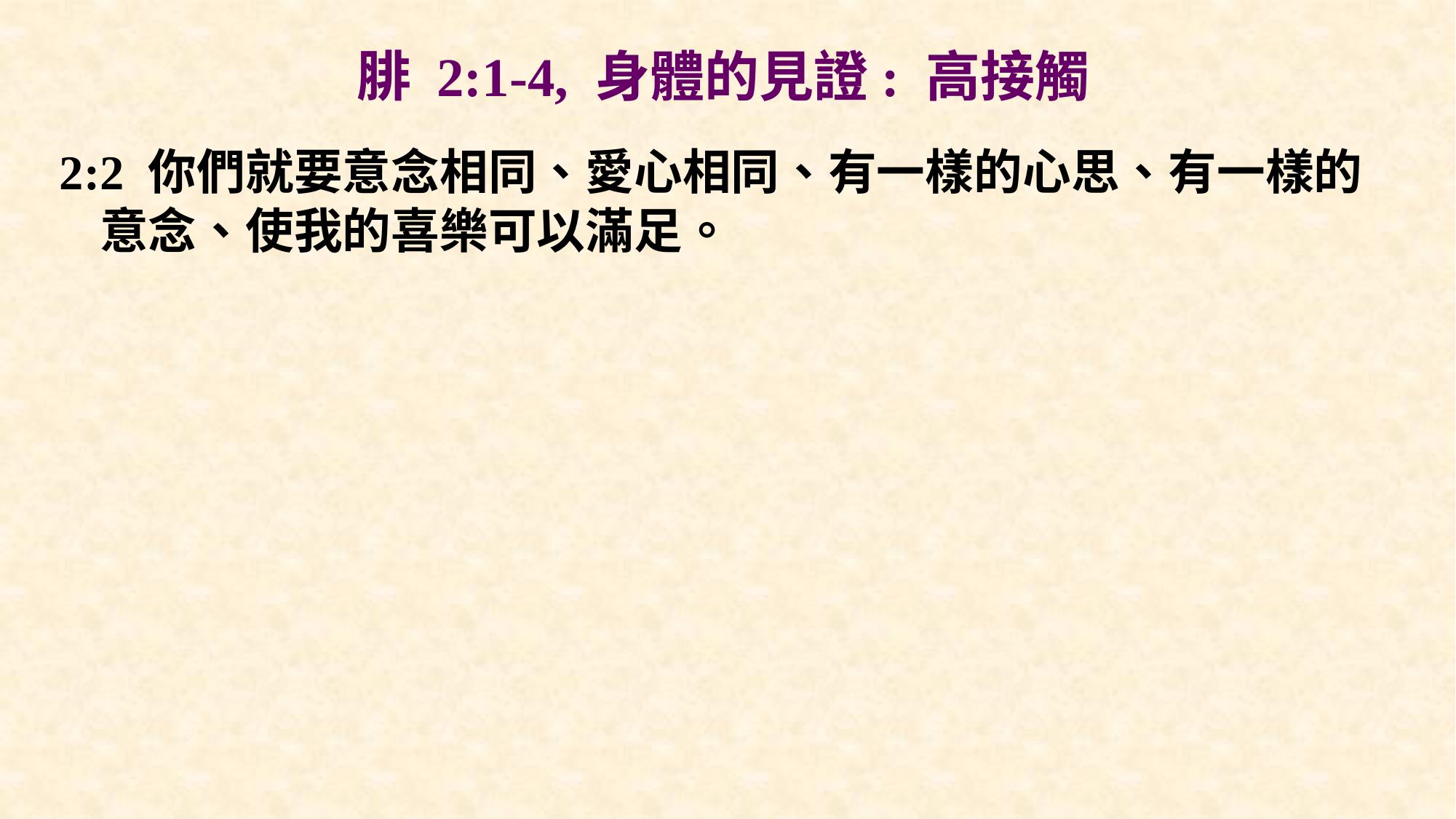

# 腓 2:1-4, 身體的見證: 高接觸
2:2 你們就要意念相同、愛心相同、有一樣的心思、有一樣的意念、使我的喜樂可以滿足。